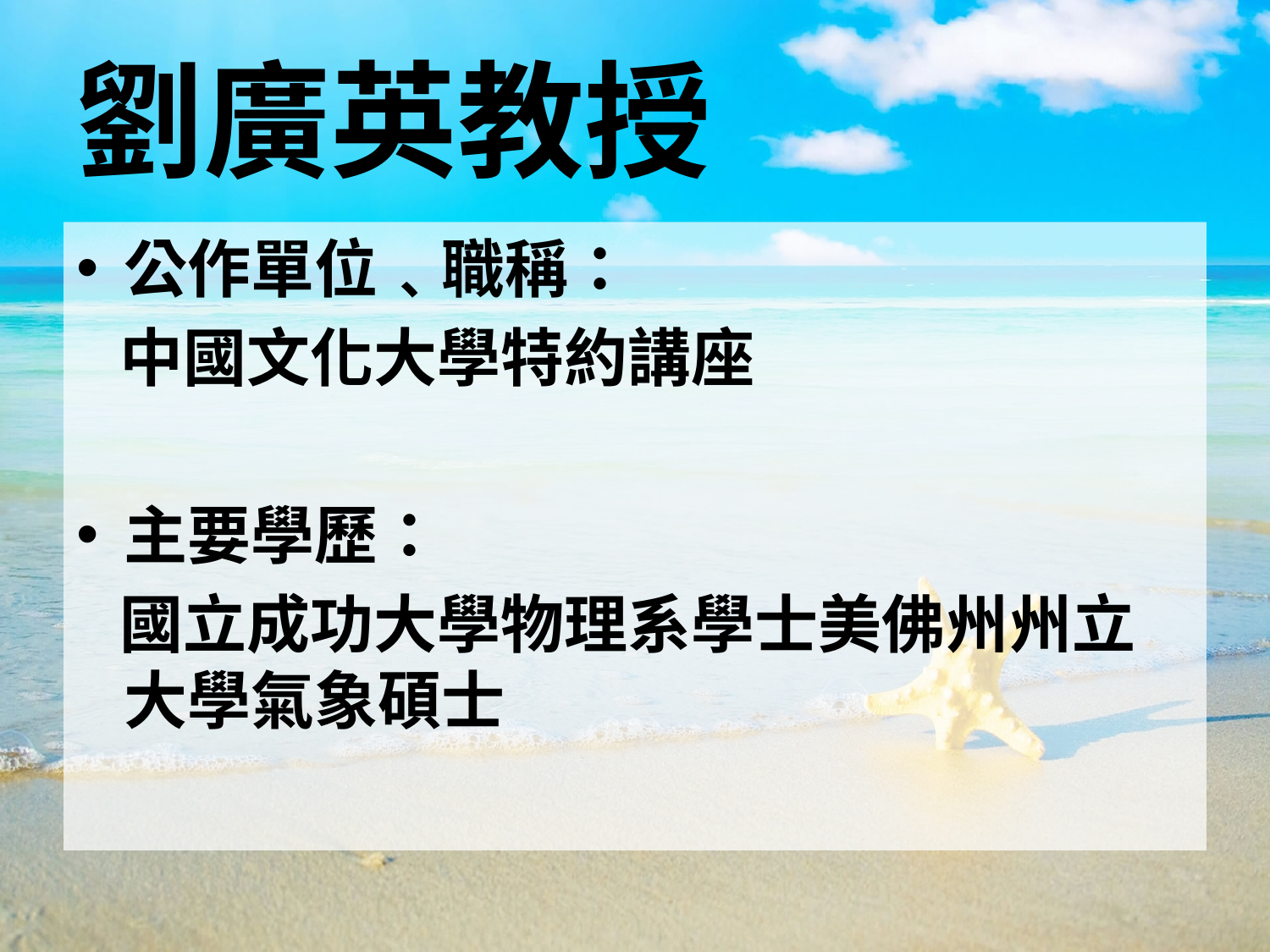

# 劉廣英教授
公作單位﹑職稱：
  中國文化大學特約講座

主要學歷：
  國立成功大學物理系學士美佛州州立大學氣象碩士